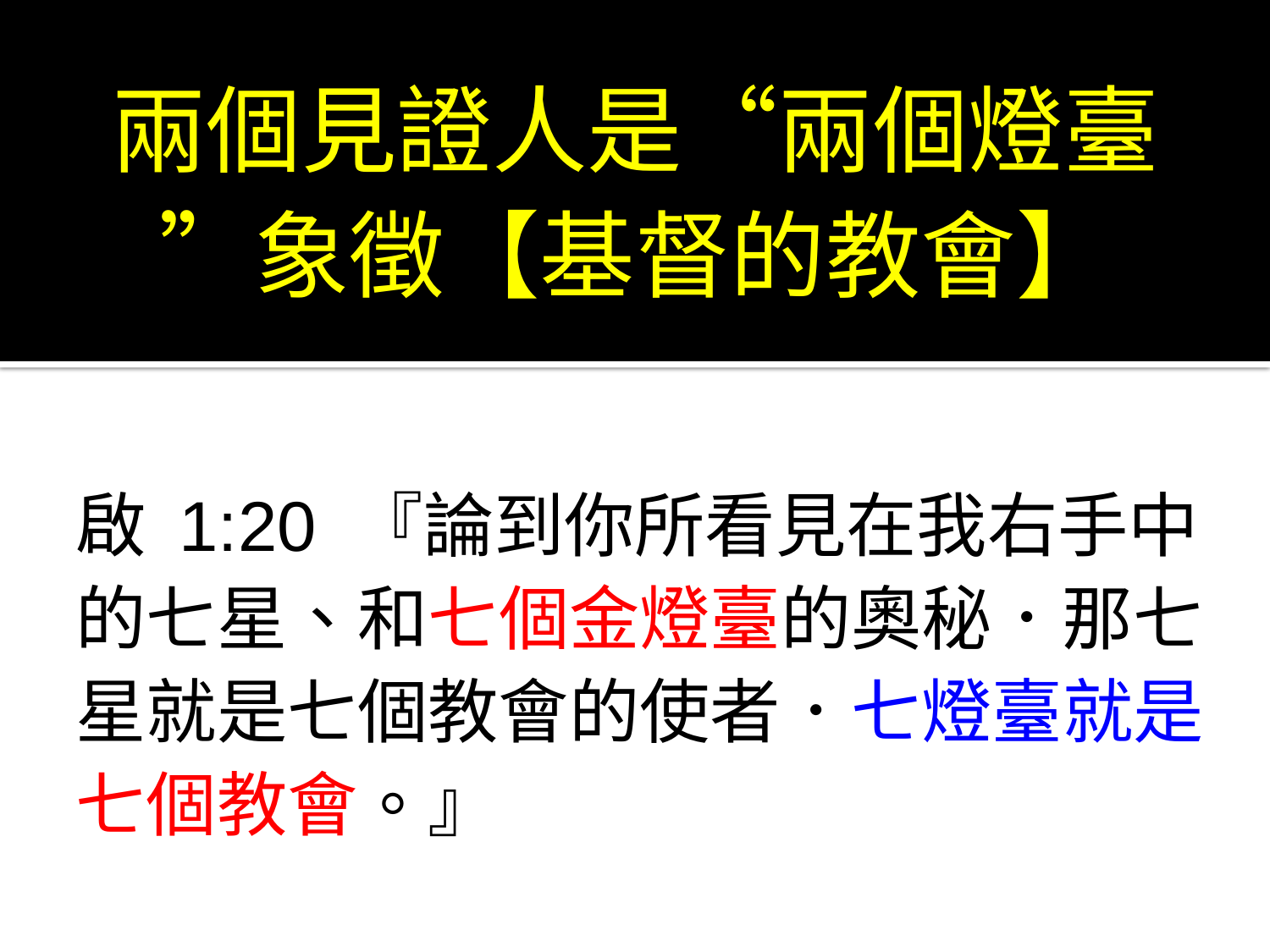

# 兩個見證人是“兩個燈臺”象徵【基督的教會】
啟 1:20 『論到你所看見在我右手中的七星、和七個金燈臺的奧秘．那七星就是七個教會的使者．七燈臺就是七個教會。』